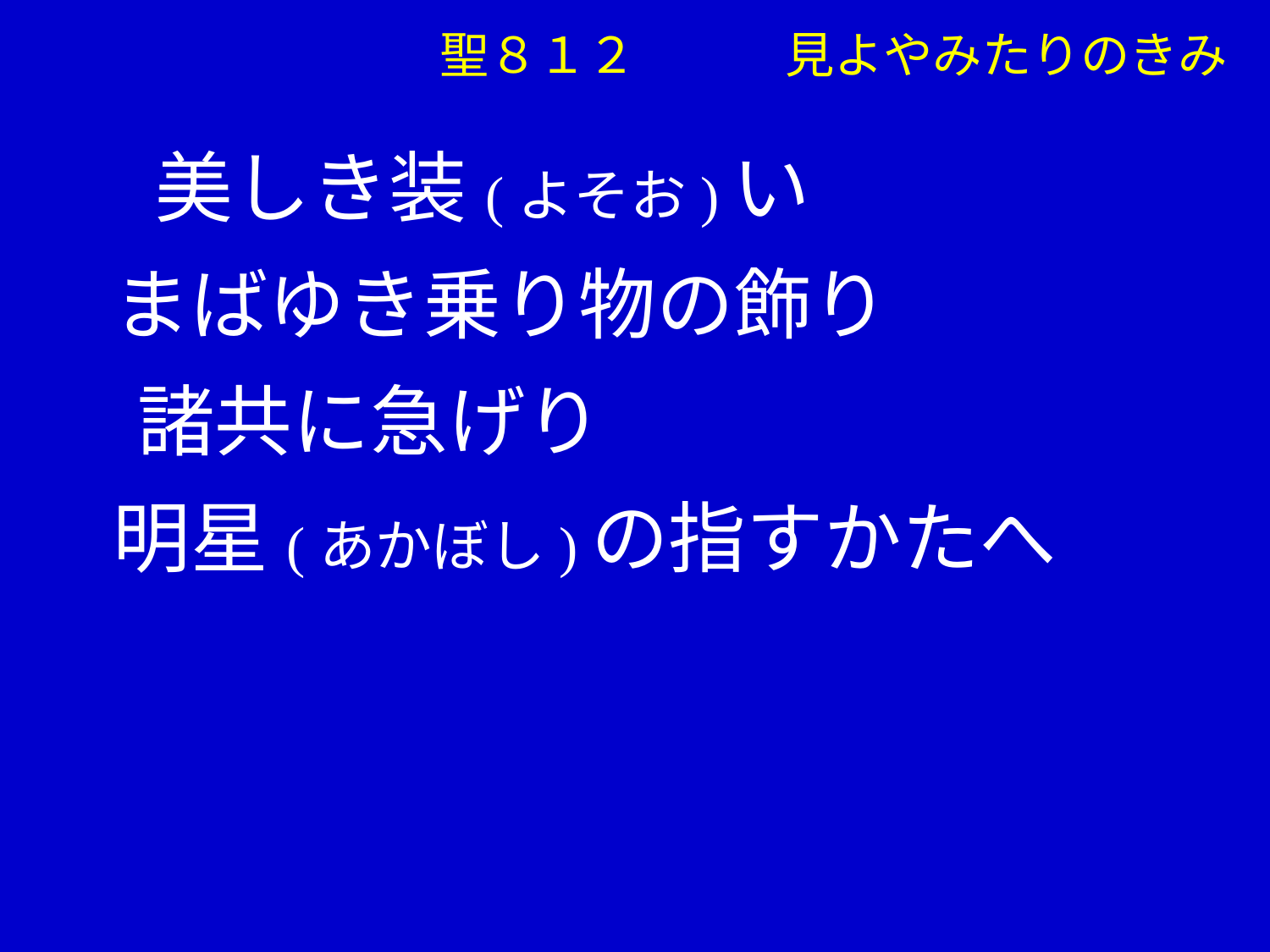

聖８１２　　　見よやみたりのきみ
 　美しき装(よそお)い
   まばゆき乗り物の飾り
　 諸共に急げり
   明星(あかぼし)の指すかたへ